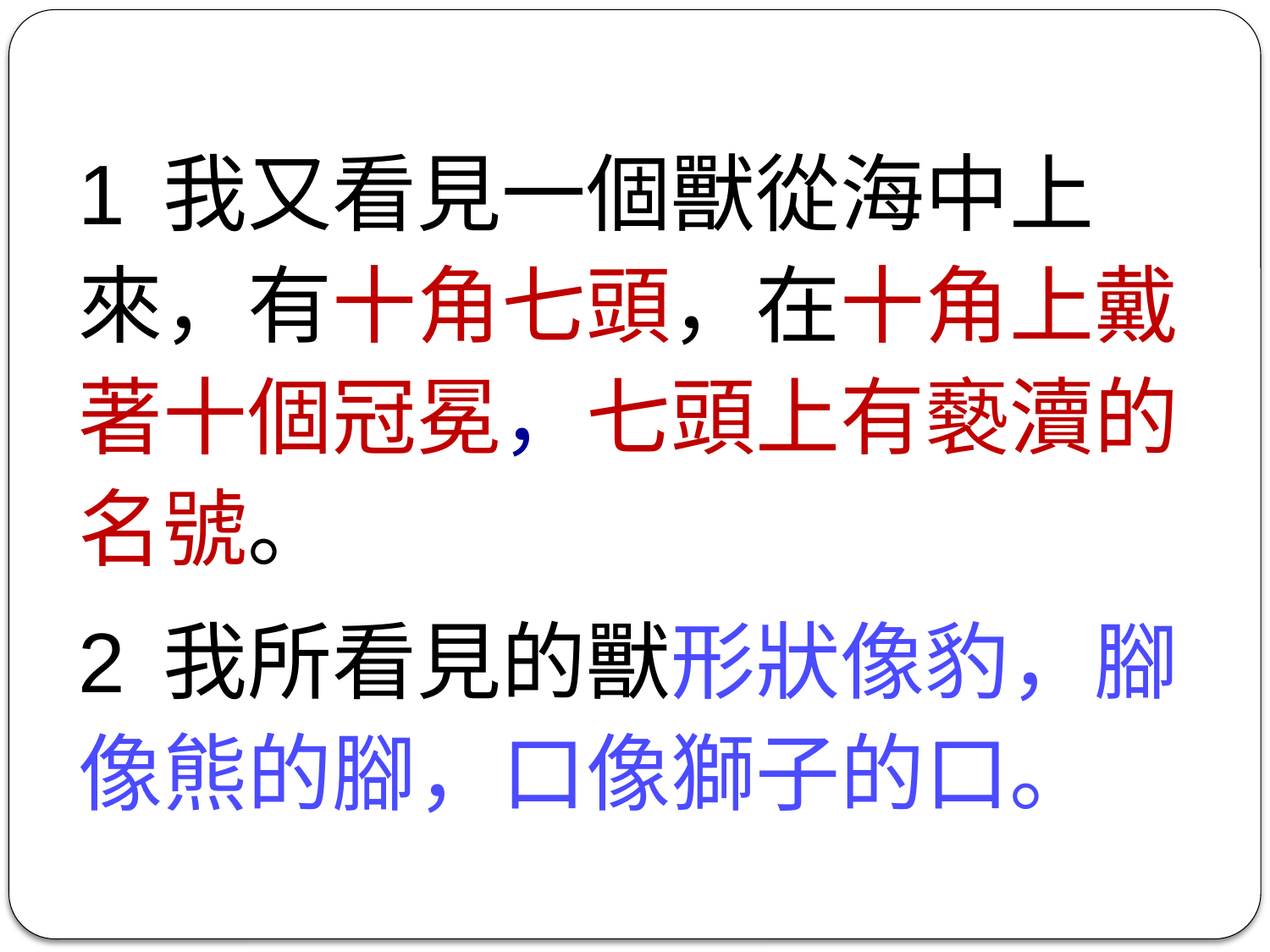

1 我又看見一個獸從海中上來，有十角七頭，在十角上戴著十個冠冕，七頭上有褻瀆的名號。
2 我所看見的獸形狀像豹，腳像熊的腳，口像獅子的口。